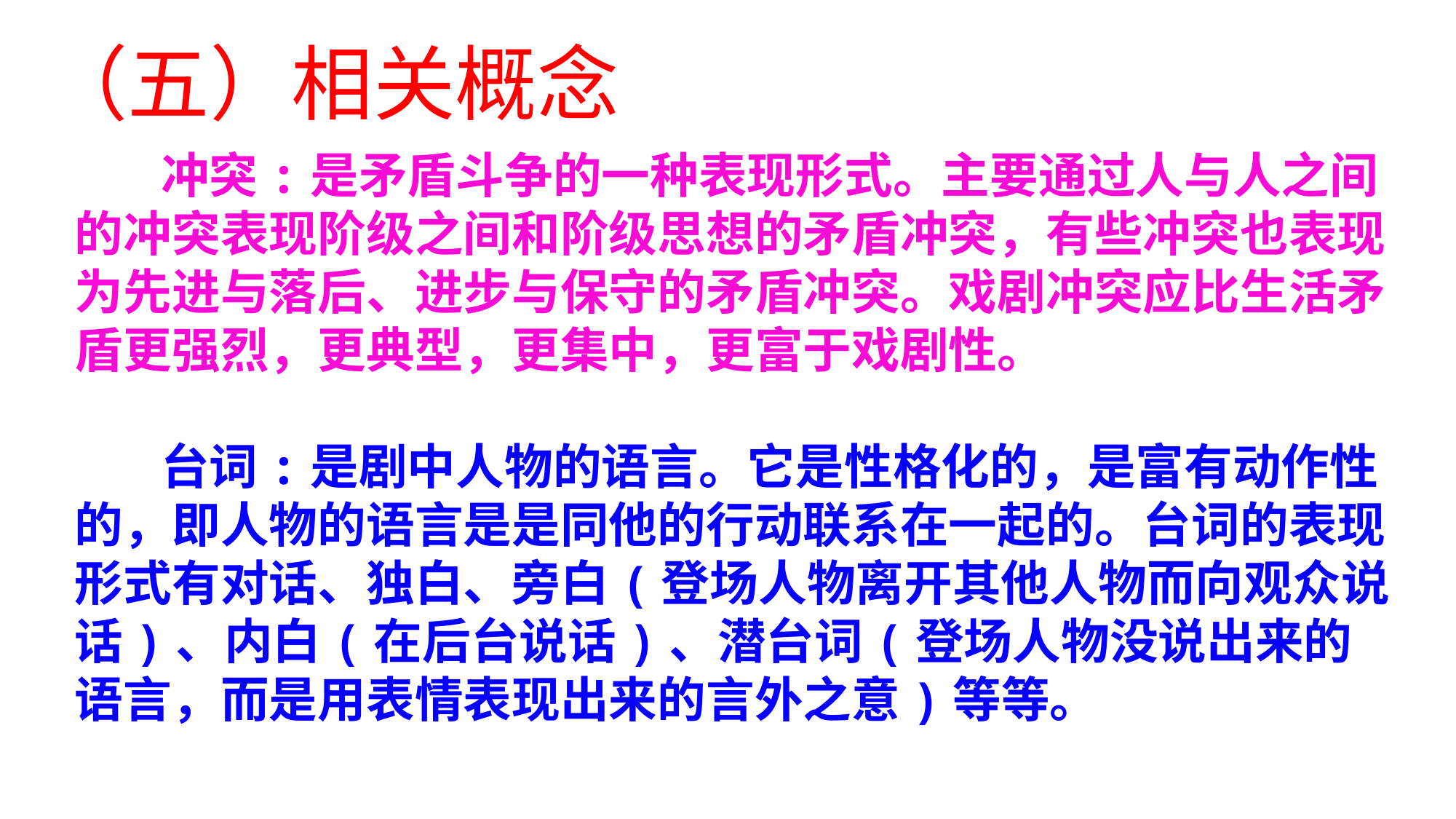

（五）相关概念
冲突:是矛盾斗争的一种表现形式。主要通过人与人之间的冲突表现阶级之间和阶级思想的矛盾冲突，有些冲突也表现为先进与落后、进步与保守的矛盾冲突。戏剧冲突应比生活矛盾更强烈，更典型，更集中，更富于戏剧性。

台词:是剧中人物的语言。它是性格化的，是富有动作性的，即人物的语言是是同他的行动联系在一起的。台词的表现形式有对话、独白、旁白(登场人物离开其他人物而向观众说话)、内白(在后台说话)、潜台词(登场人物没说出来的语言，而是用表情表现出来的言外之意)等等。